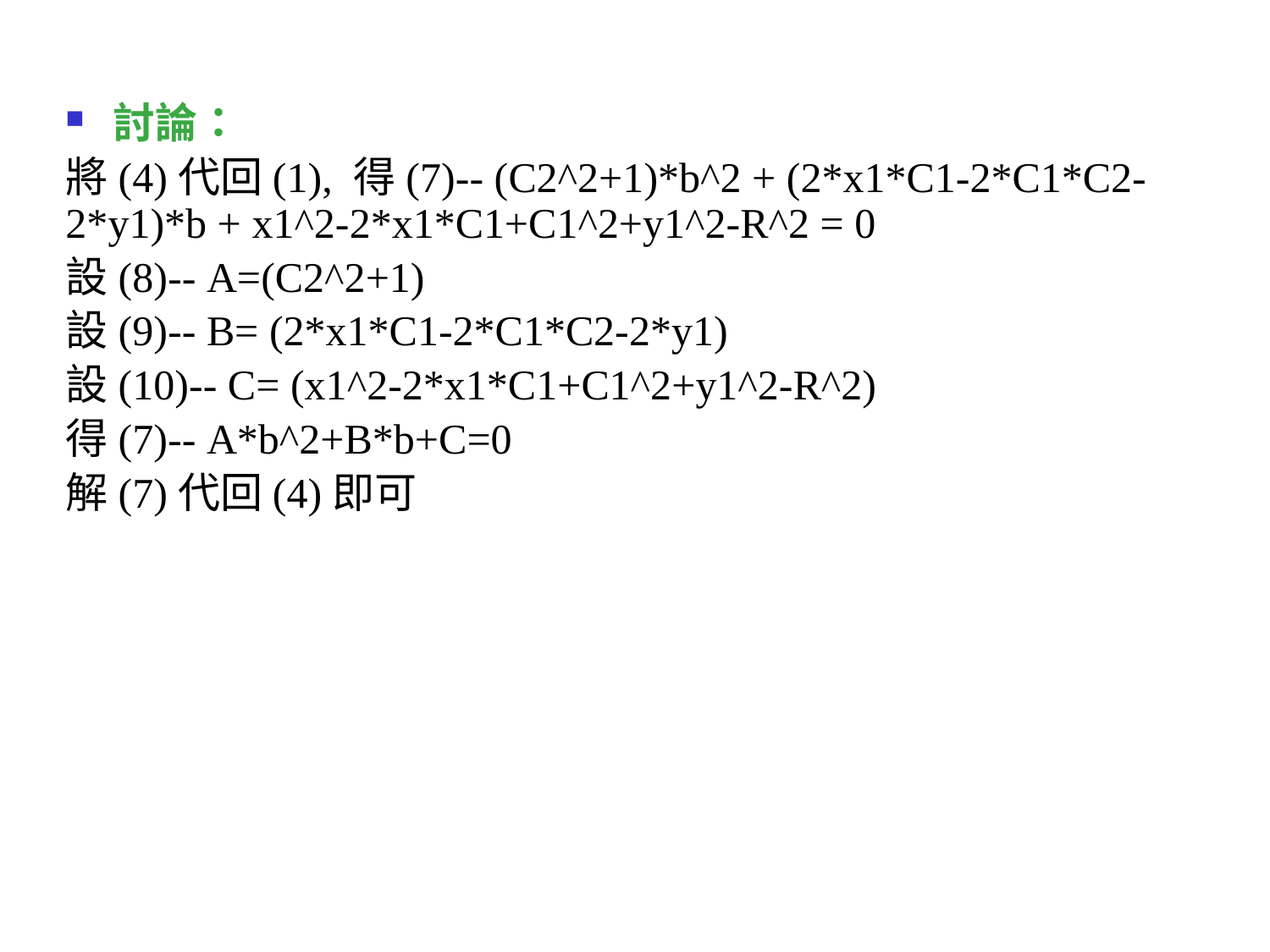

討論：
將(4)代回(1), 得(7)-- (C2^2+1)*b^2 + (2*x1*C1-2*C1*C2-2*y1)*b + x1^2-2*x1*C1+C1^2+y1^2-R^2 = 0
設(8)-- A=(C2^2+1)
設(9)-- B= (2*x1*C1-2*C1*C2-2*y1)
設(10)-- C= (x1^2-2*x1*C1+C1^2+y1^2-R^2)
得(7)-- A*b^2+B*b+C=0
解(7)代回(4)即可

5